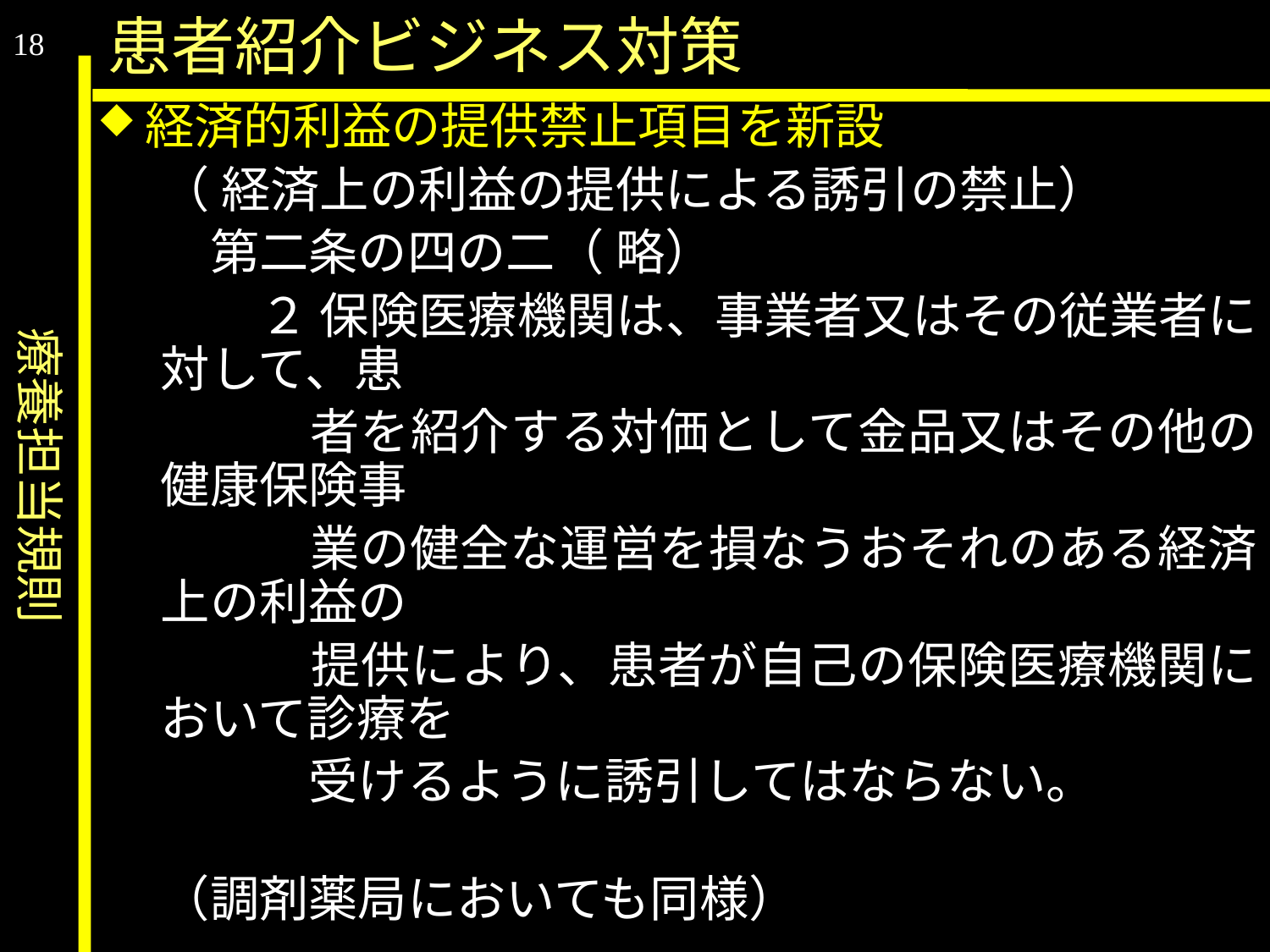

療養担当規則
患者紹介ビジネス対策
18

経済的利益の提供禁止項目を新設
（ 経済上の利益の提供による誘引の禁止）
　第二条の四の二（ 略）
　　２ 保険医療機関は、事業者又はその従業者に対して、患
　　　者を紹介する対価として金品又はその他の健康保険事
　　　業の健全な運営を損なうおそれのある経済上の利益の
　　　提供により、患者が自己の保険医療機関において診療を
　　　受けるように誘引してはならない。

（調剤薬局においても同様）